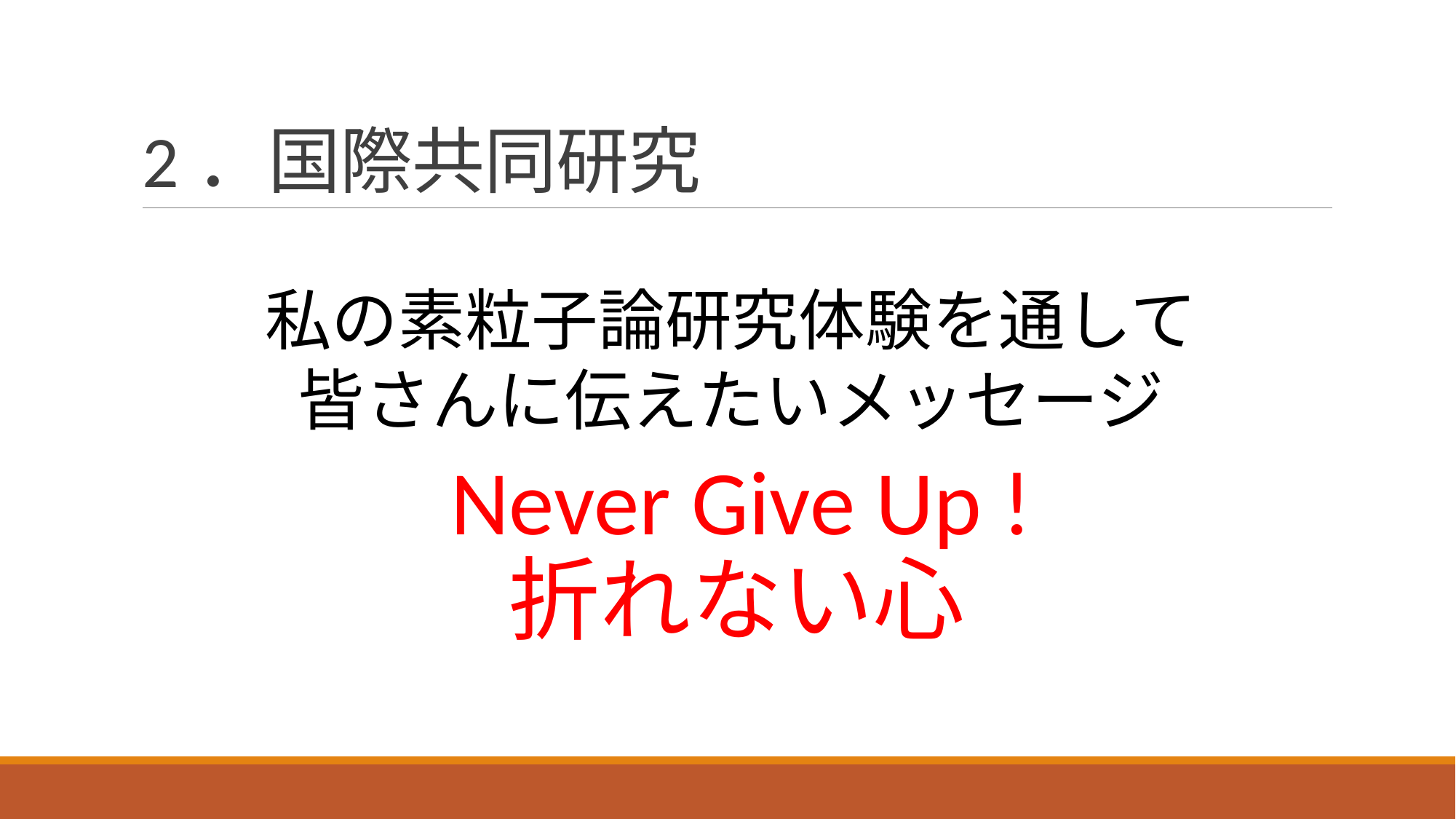

# 2．国際共同研究
私の素粒子論研究体験を通して
皆さんに伝えたいメッセージ
Never Give Up !
折れない心